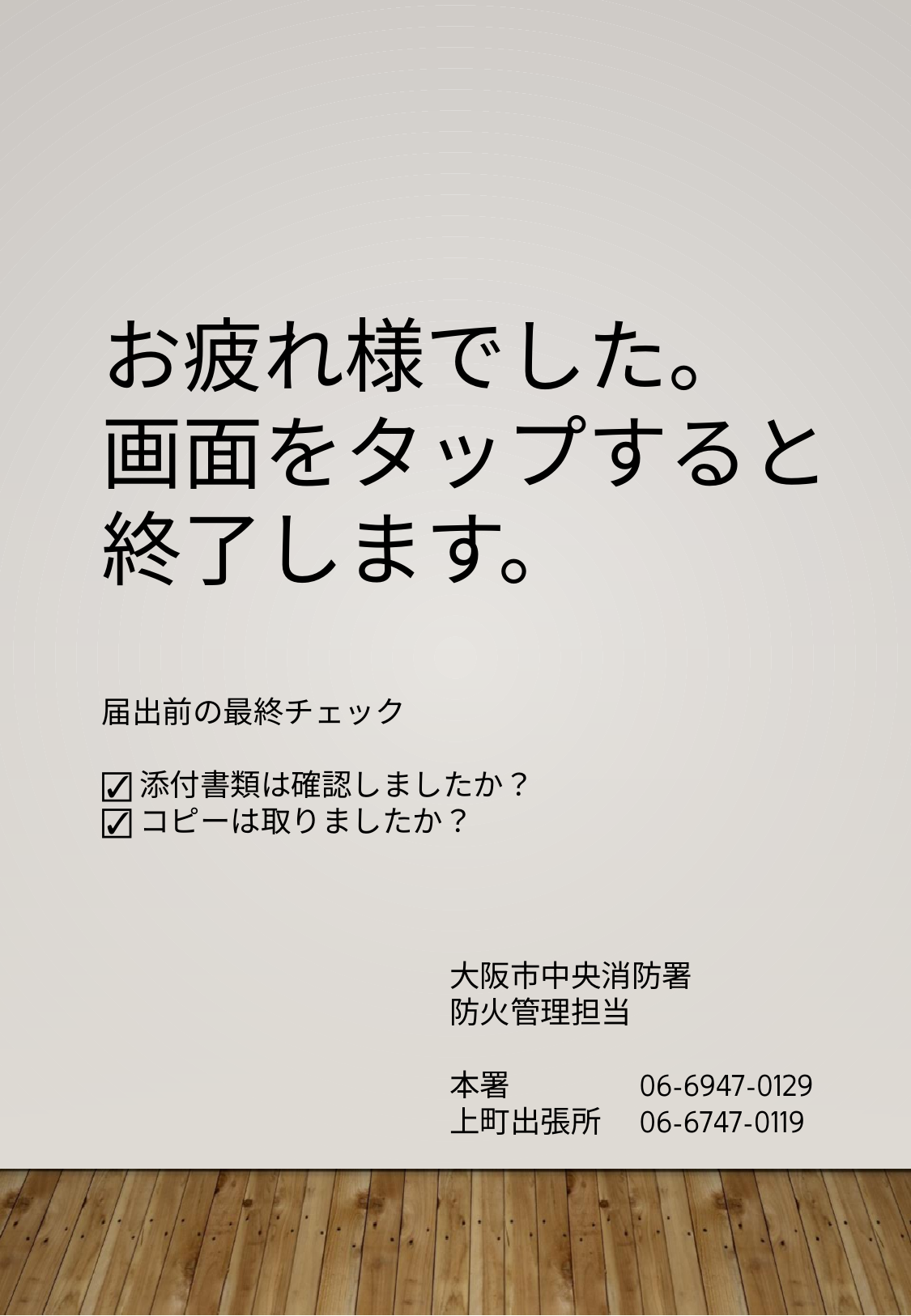

お疲れ様でした。
画面をタップすると終了します。

届出前の最終チェック

☑添付書類は確認しましたか？
☑コピーは取りましたか？
大阪市中央消防署
防火管理担当

本署　　　　06-6947-0129
上町出張所　06-6747-0119